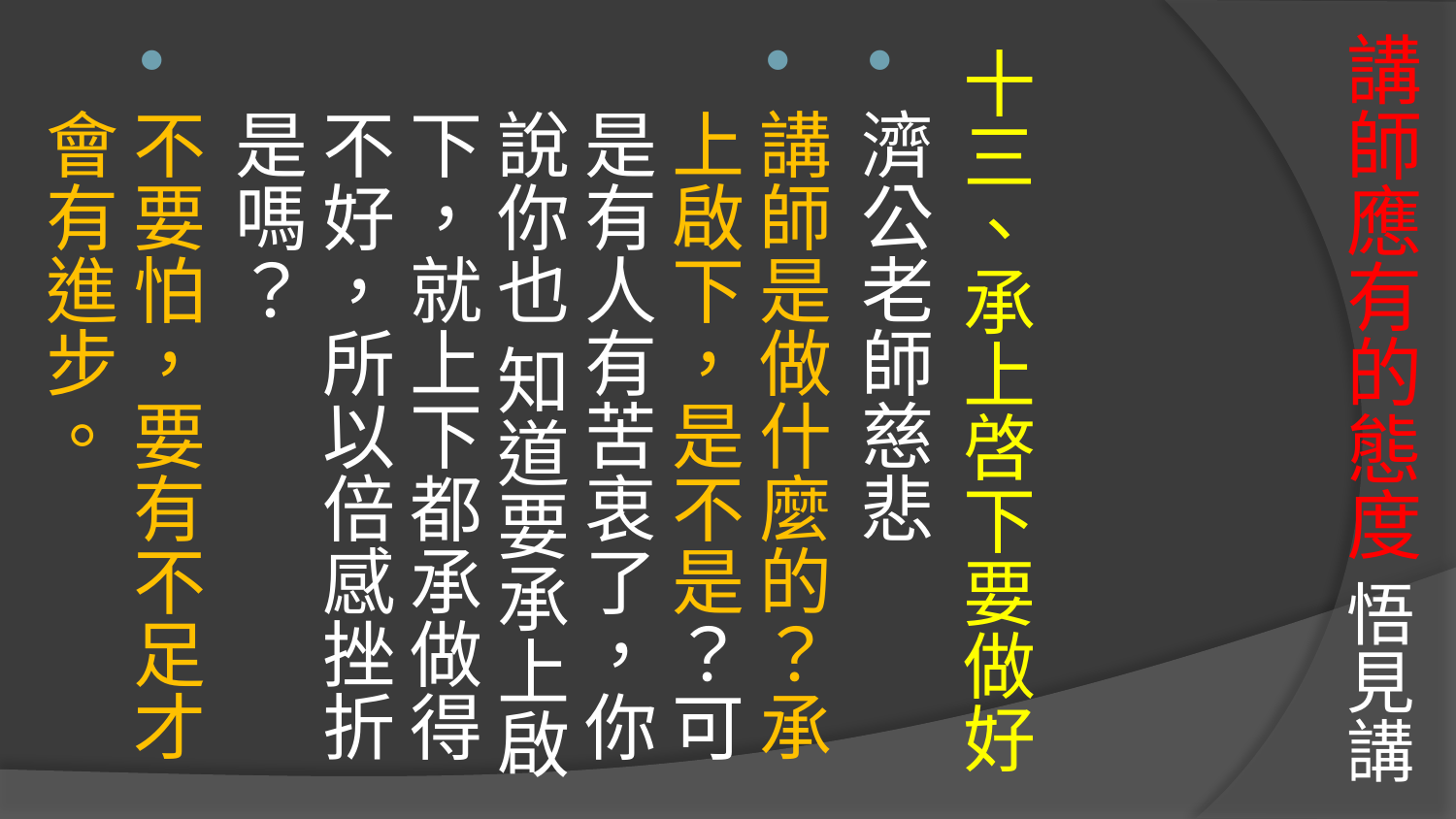

# 講師應有的態度 悟見講
十三、承上啓下要做好
濟公老師慈悲
講師是做什麼的？承上啟下，是不是？可是有人有苦衷了，你說你也 知道要承上啟下，就上下都承做得不好，所以倍感挫折是嗎？
不要怕，要有不足才會有進步。